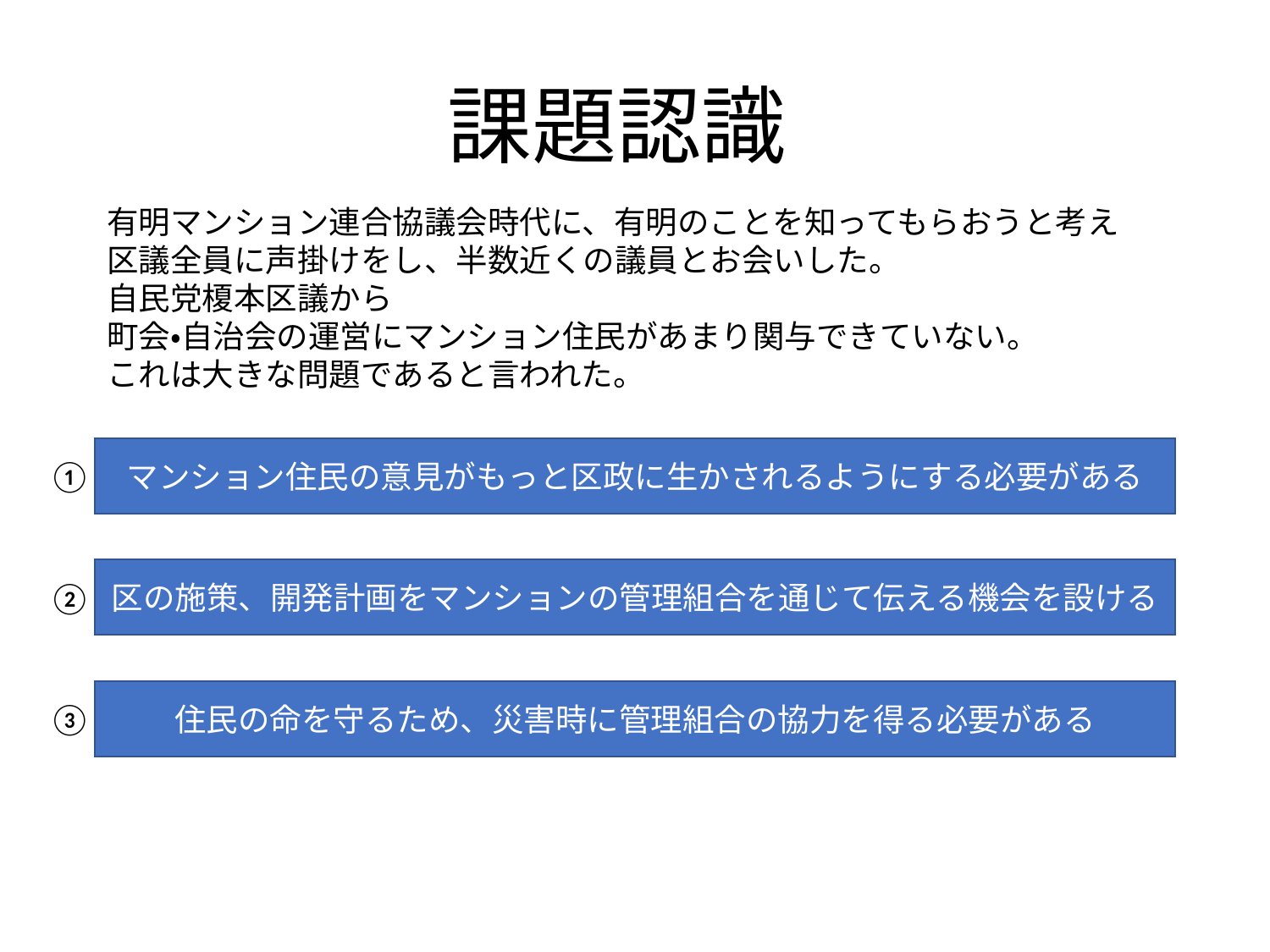

課題認識
有明マンション連合協議会時代に、有明のことを知ってもらおうと考え
区議全員に声掛けをし、半数近くの議員とお会いした。
自民党榎本区議から
町会・自治会の運営にマンション住民があまり関与できていない。
これは大きな問題であると言われた。
マンション住民の意見がもっと区政に生かされるようにする必要がある
①
区の施策、開発計画をマンションの管理組合を通じて伝える機会を設ける
②
住民の命を守るため、災害時に管理組合の協力を得る必要がある
③